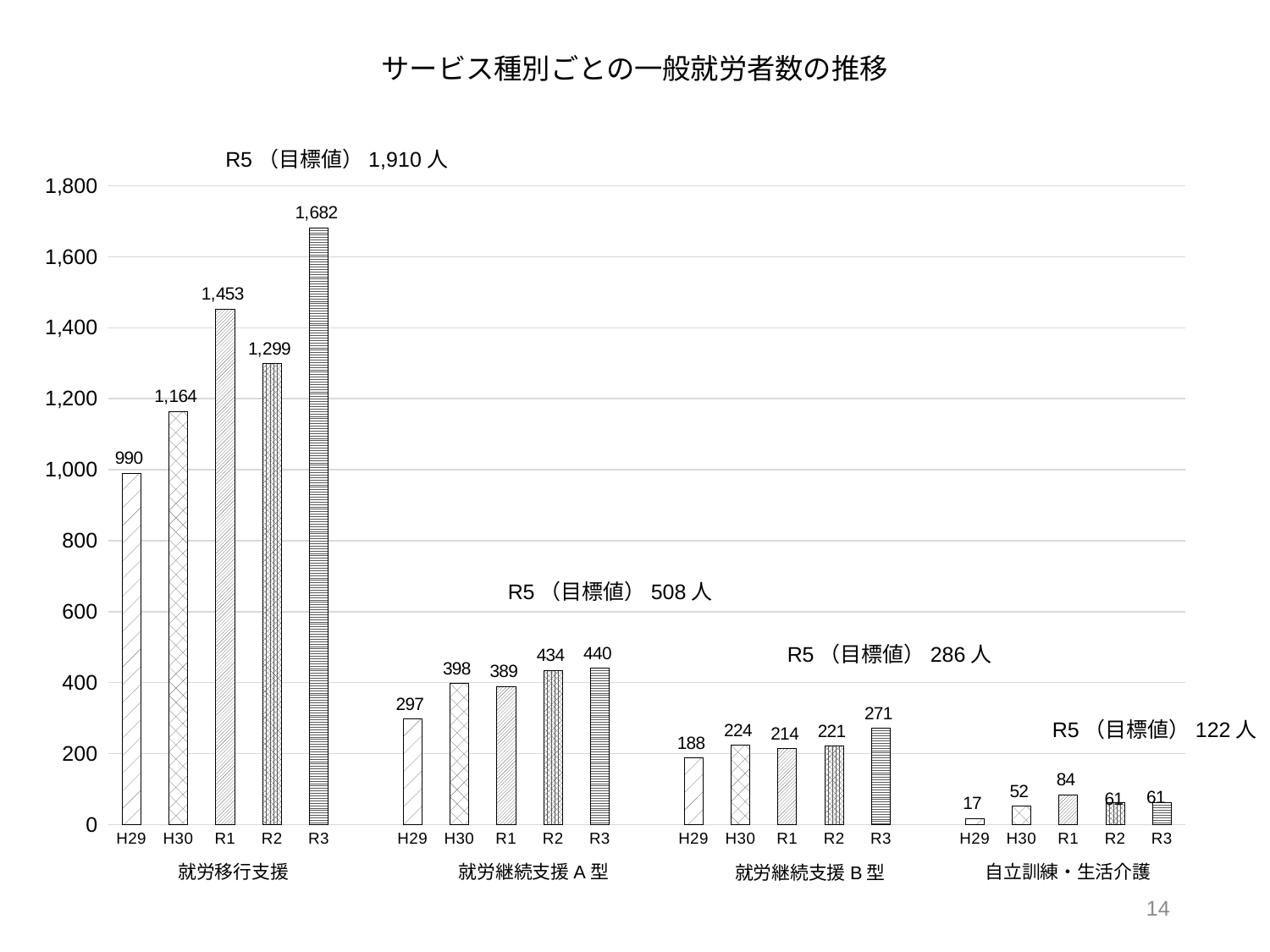

サービス種別ごとの一般就労者数の推移
R5（目標値）1,910人

### Chart

| Category | 実績値 |
|---|---|
| H29 | 990.0 |
| H30 | 1164.0 |
| R1 | 1453.0 |
| R2 | 1299.0 |
| R3 | 1682.0 |
|  | None |
| H29 | 297.0 |
| H30 | 398.0 |
| R1 | 389.0 |
| R2 | 434.0 |
| R3 | 440.0 |
|  | None |
| H29 | 188.0 |
| H30 | 224.0 |
| R1 | 214.0 |
| R2 | 221.0 |
| R3 | 271.0 |
|  | None |
| H29 | 17.0 |
| H30 | 52.0 |
| R1 | 84.0 |
| R2 | 61.0 |
| R3 | 61.0 |
R5（目標値）508人
R5（目標値）286人
R5（目標値）122人
就労移行支援
就労継続支援A型
自立訓練・生活介護
就労継続支援B型
14